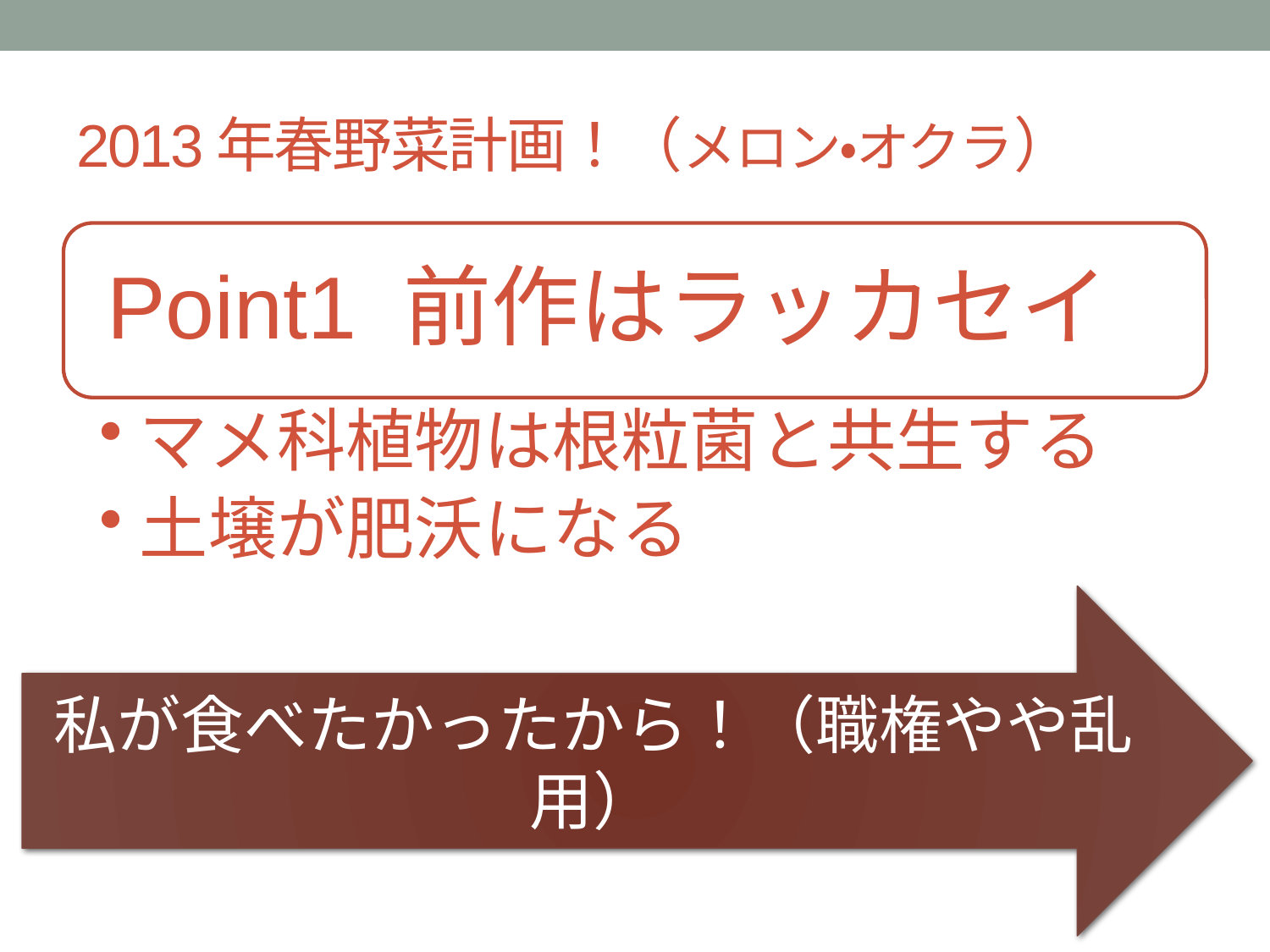

# 2013年春野菜計画！（メロン・オクラ）
Point1 前作はラッカセイ
マメ科植物は根粒菌と共生する
土壌が肥沃になる
私が食べたかったから！（職権やや乱用）